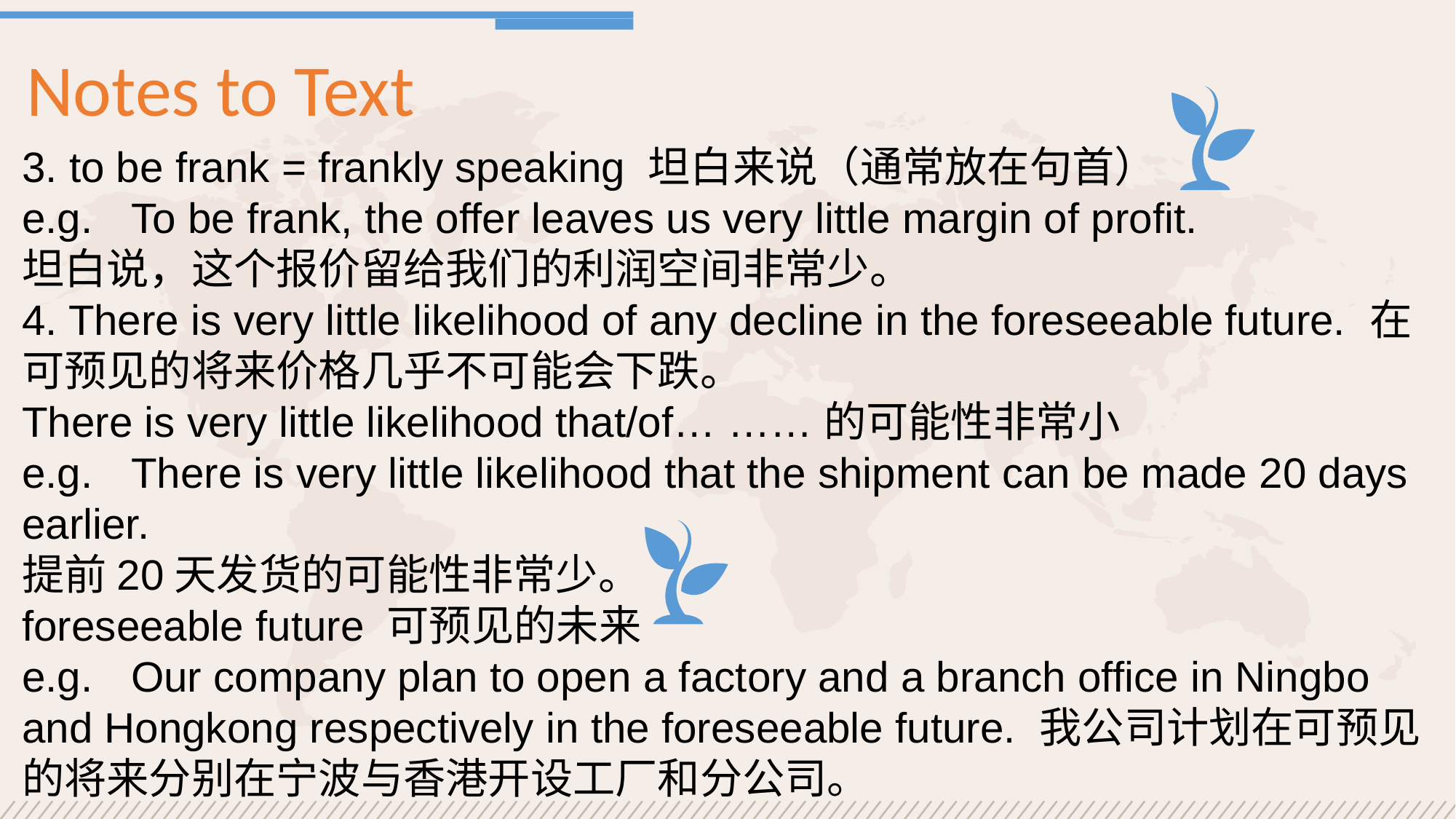

Notes to Text

3. to be frank = frankly speaking 坦白来说（通常放在句首）
e.g.	To be frank, the offer leaves us very little margin of profit.
坦白说，这个报价留给我们的利润空间非常少。
4. There is very little likelihood of any decline in the foreseeable future. 在可预见的将来价格几乎不可能会下跌。
There is very little likelihood that/of… ……的可能性非常小
e.g.	There is very little likelihood that the shipment can be made 20 days earlier.
提前20天发货的可能性非常少。
foreseeable future 可预见的未来
e.g.	Our company plan to open a factory and a branch office in Ningbo and Hongkong respectively in the foreseeable future. 我公司计划在可预见的将来分别在宁波与香港开设工厂和分公司。